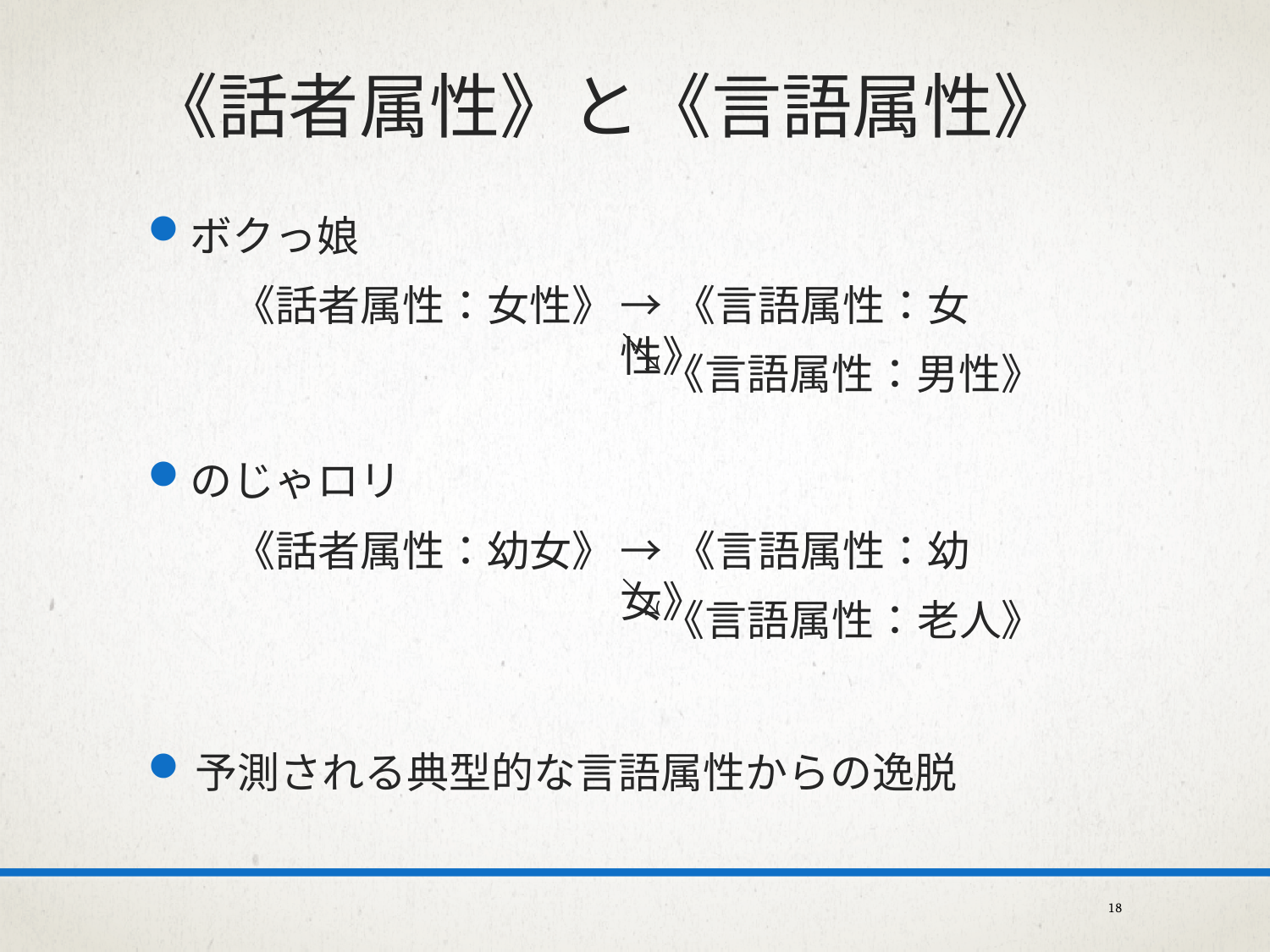

《話者属性》と《言語属性》
ボクっ娘

のじゃロリ

予測される典型的な言語属性からの逸脱
《話者属性：女性》
→《言語属性：女性》
↘
　《言語属性：男性》
《話者属性：幼女》
→《言語属性：幼女》
↘
　《言語属性：老人》
18